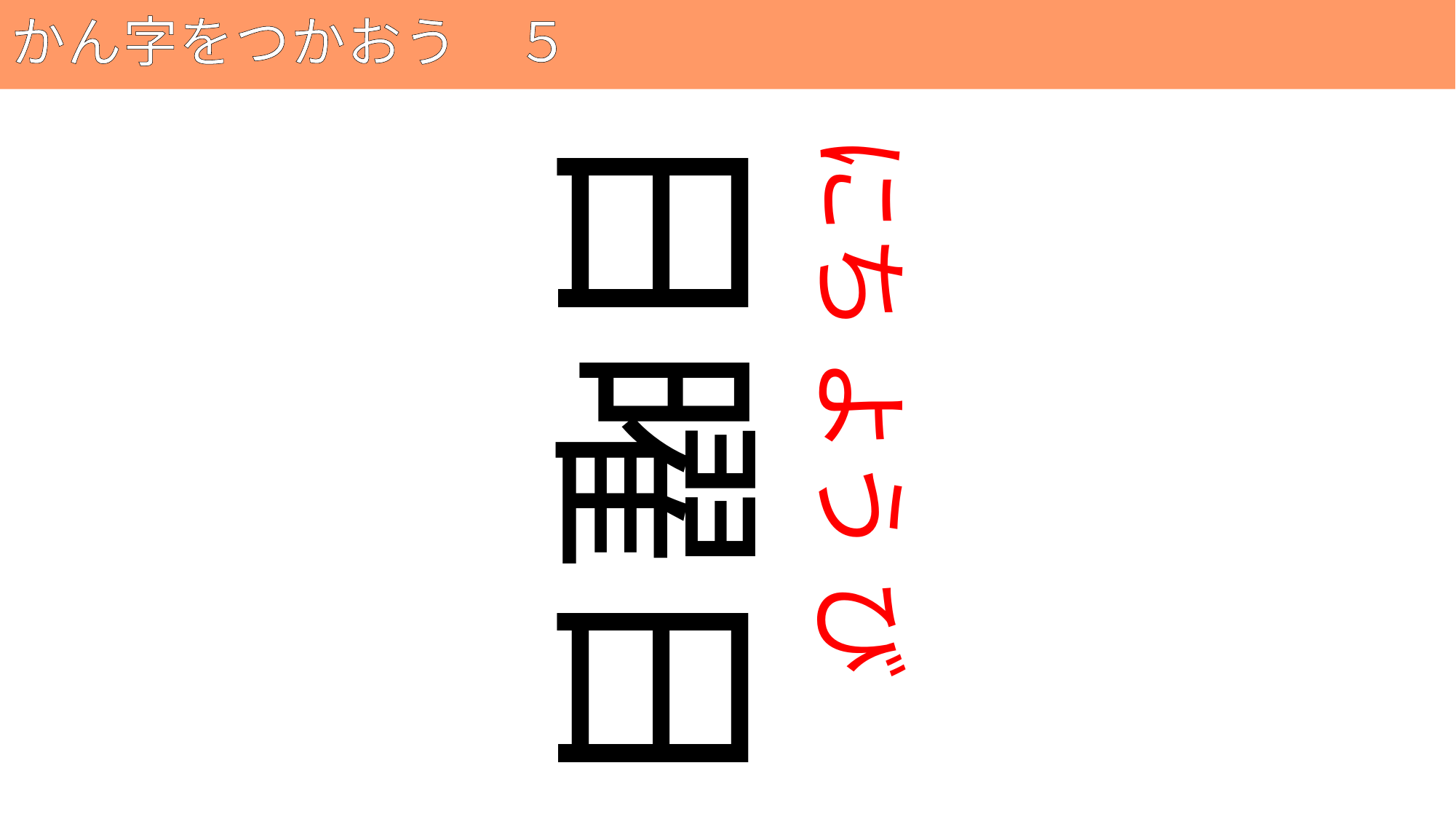

# かん字をつかおう　５
66
日曜日
にち よう び